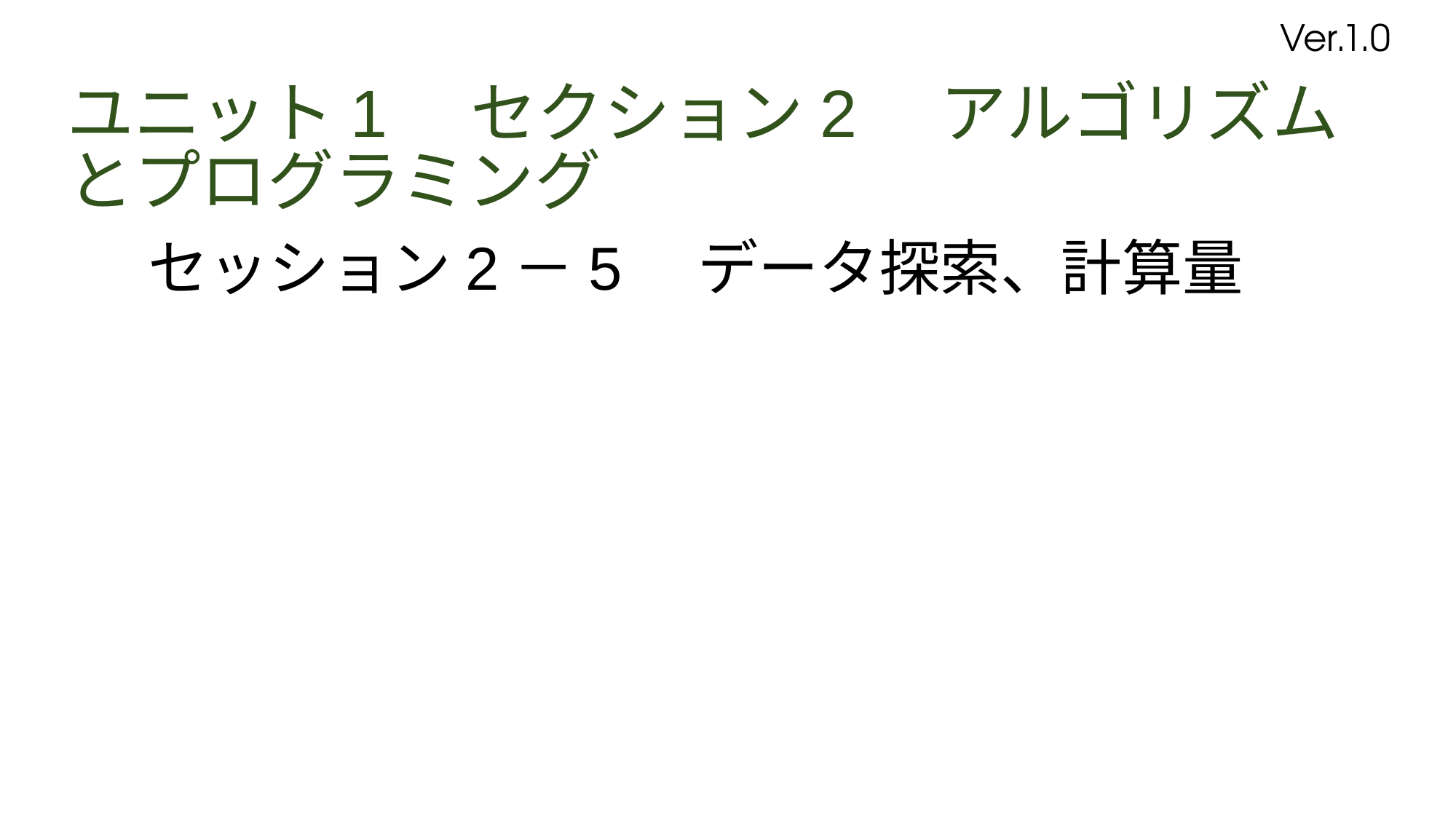

Ver.1.0
# ユニット1　セクション2　アルゴリズムとプログラミング
セッション2－5　データ探索、計算量